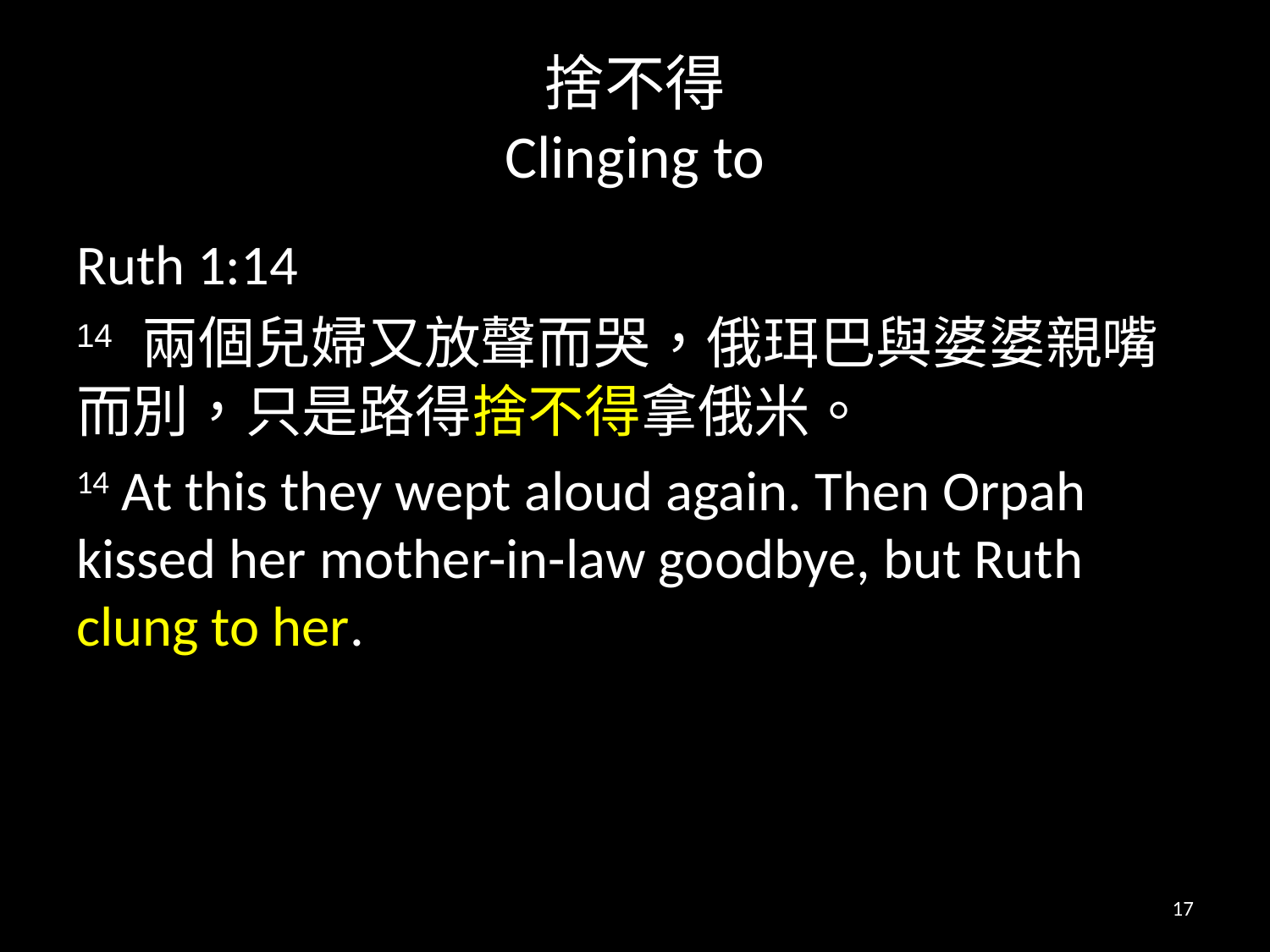

# 捨不得 Clinging to
Ruth 1:14
14 兩個兒婦又放聲而哭，俄珥巴與婆婆親嘴而別，只是路得捨不得拿俄米。
14 At this they wept aloud again. Then Orpah kissed her mother-in-law goodbye, but Ruth clung to her.

17